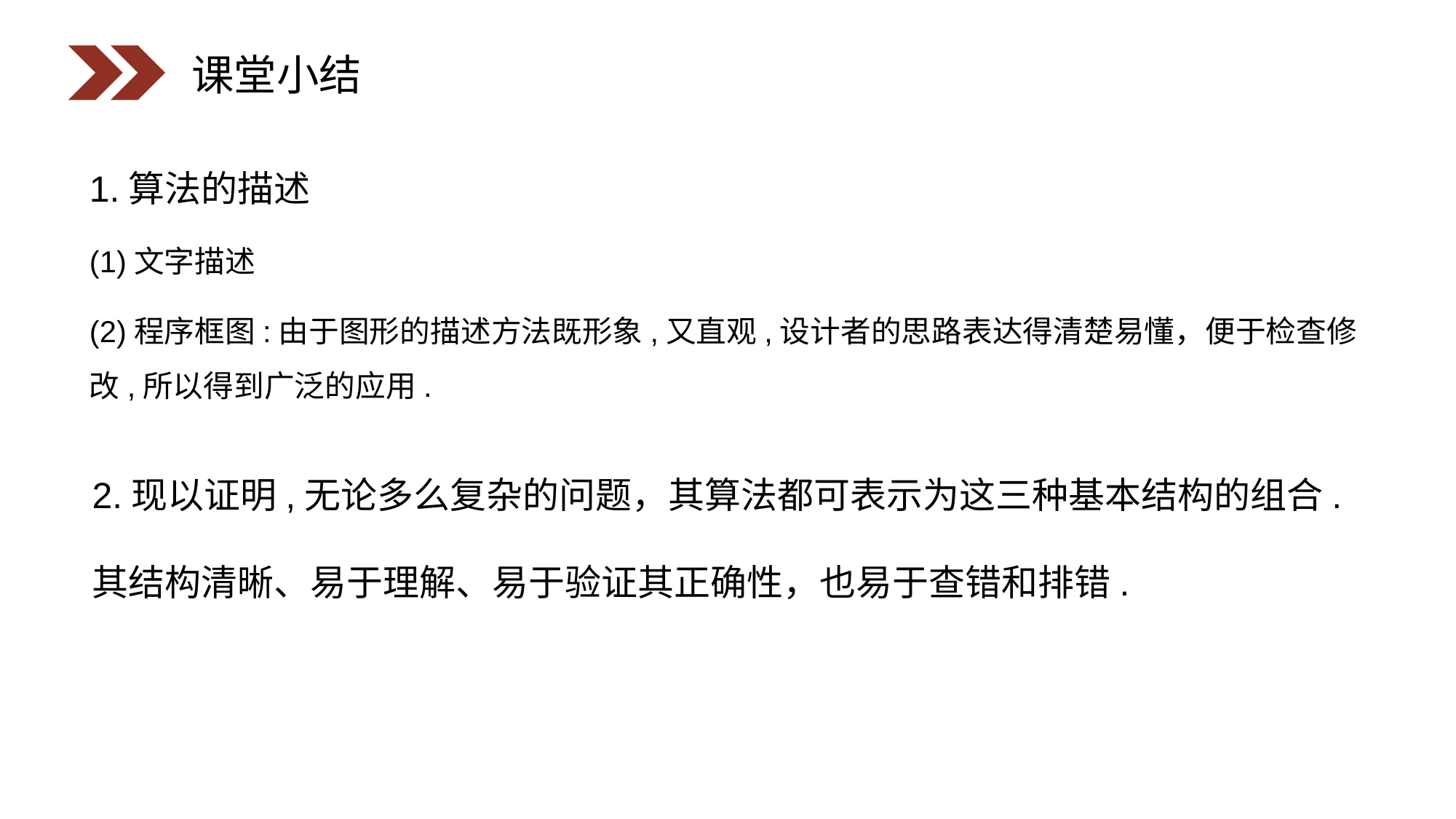

课堂小结
1.算法的描述
(1)文字描述
(2)程序框图:由于图形的描述方法既形象,又直观,设计者的思路表达得清楚易懂，便于检查修改,所以得到广泛的应用.
2.现以证明,无论多么复杂的问题，其算法都可表示为这三种基本结构的组合.其结构清晰、易于理解、易于验证其正确性，也易于查错和排错.